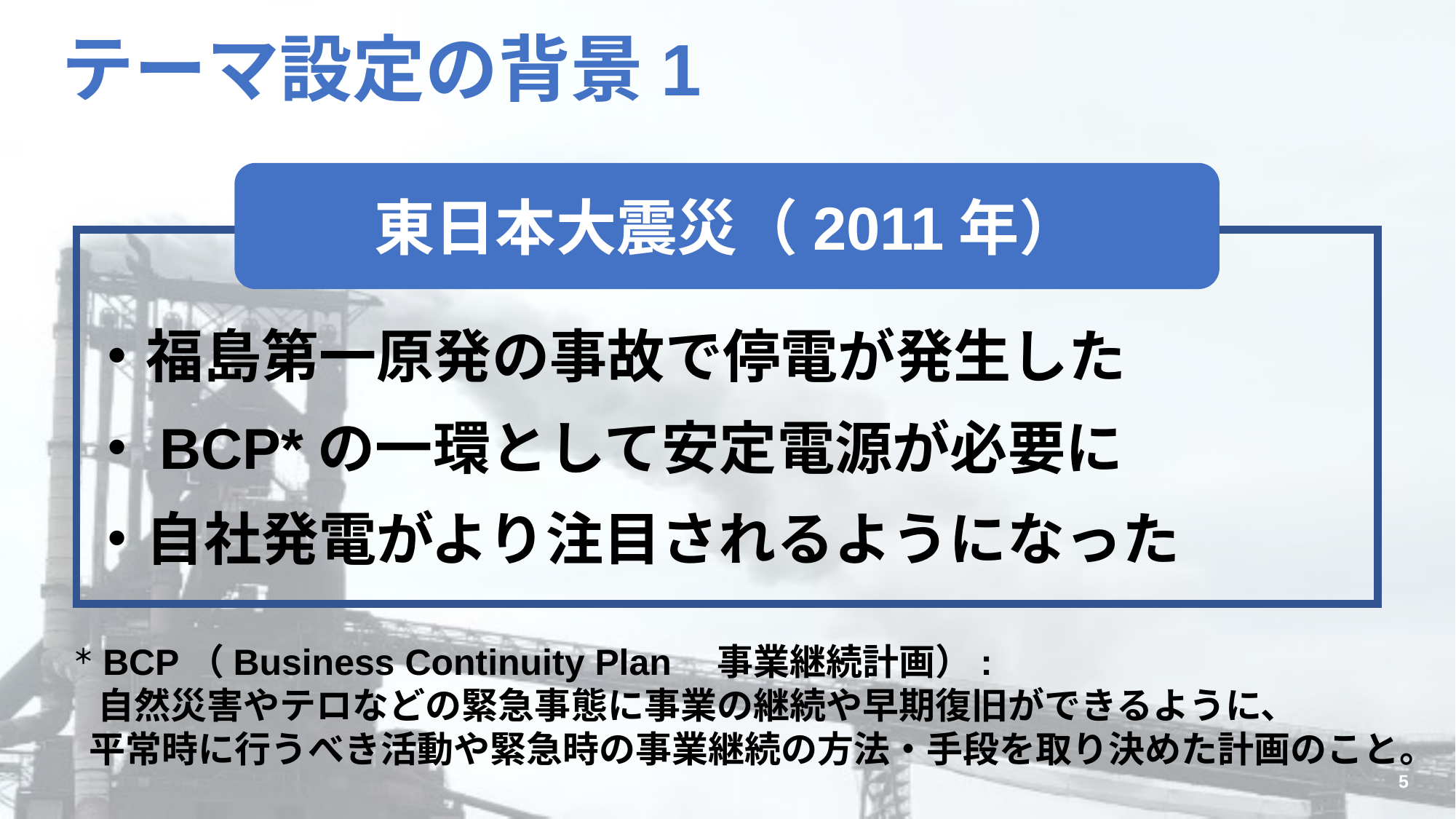

# テーマ設定の背景1
東日本大震災（2011年）

・福島第一原発の事故で停電が発生した
・BCP*の一環として安定電源が必要に
・自社発電がより注目されるようになった
＊BCP（Business Continuity Plan　事業継続計画）:
  自然災害やテロなどの緊急事態に事業の継続や早期復旧ができるように、
  平常時に行うべき活動や緊急時の事業継続の方法・手段を取り決めた計画のこと。
5